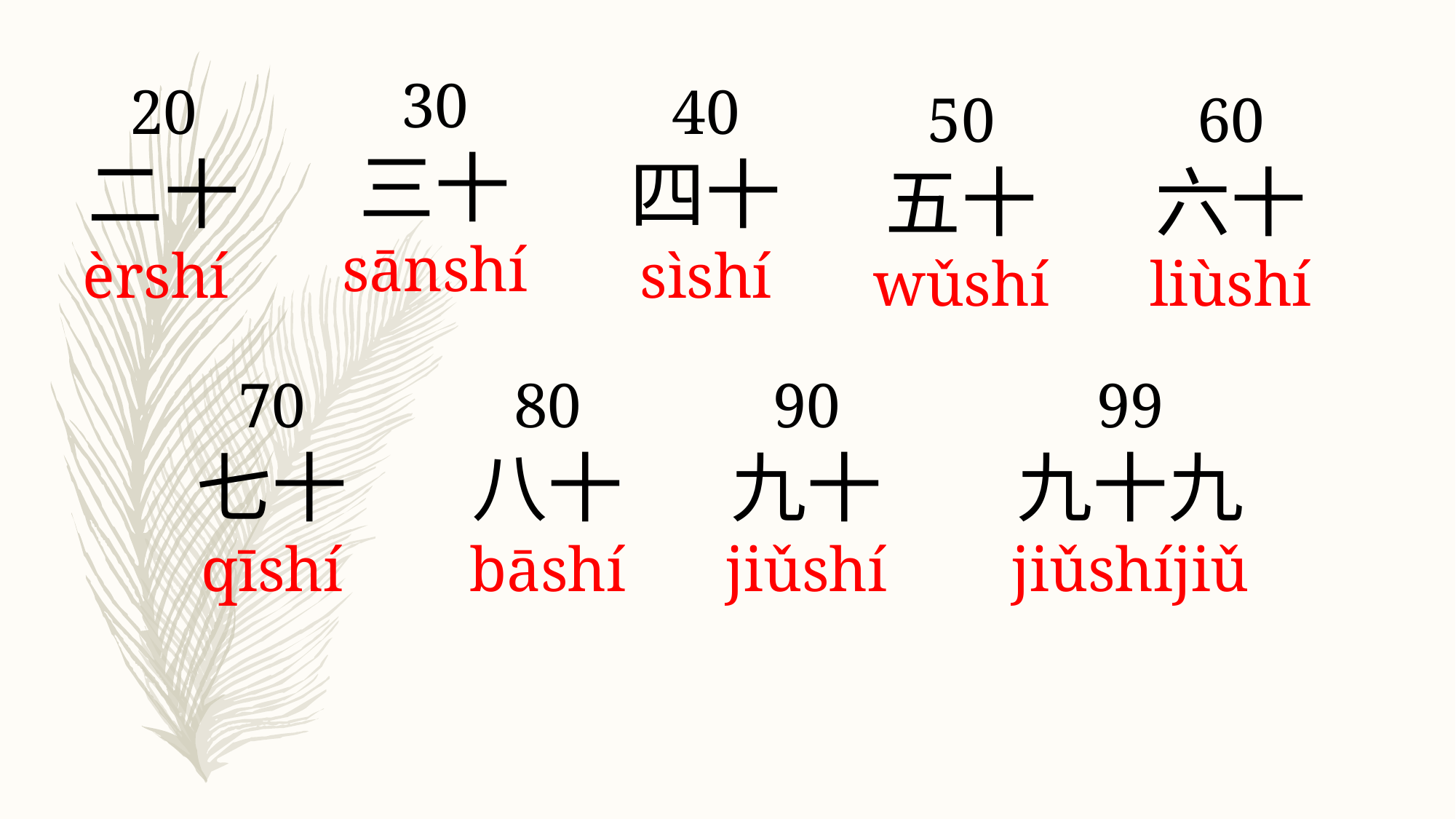

30
三十
sānshí
20
二十
èrshí
40
四十
sìshí
50
五十
wǔshí
60
六十
liùshí
70
七十
qīshí
80
八十
bāshí
90
九十
jiǔshí
99
九十九
jiǔshíjiǔ